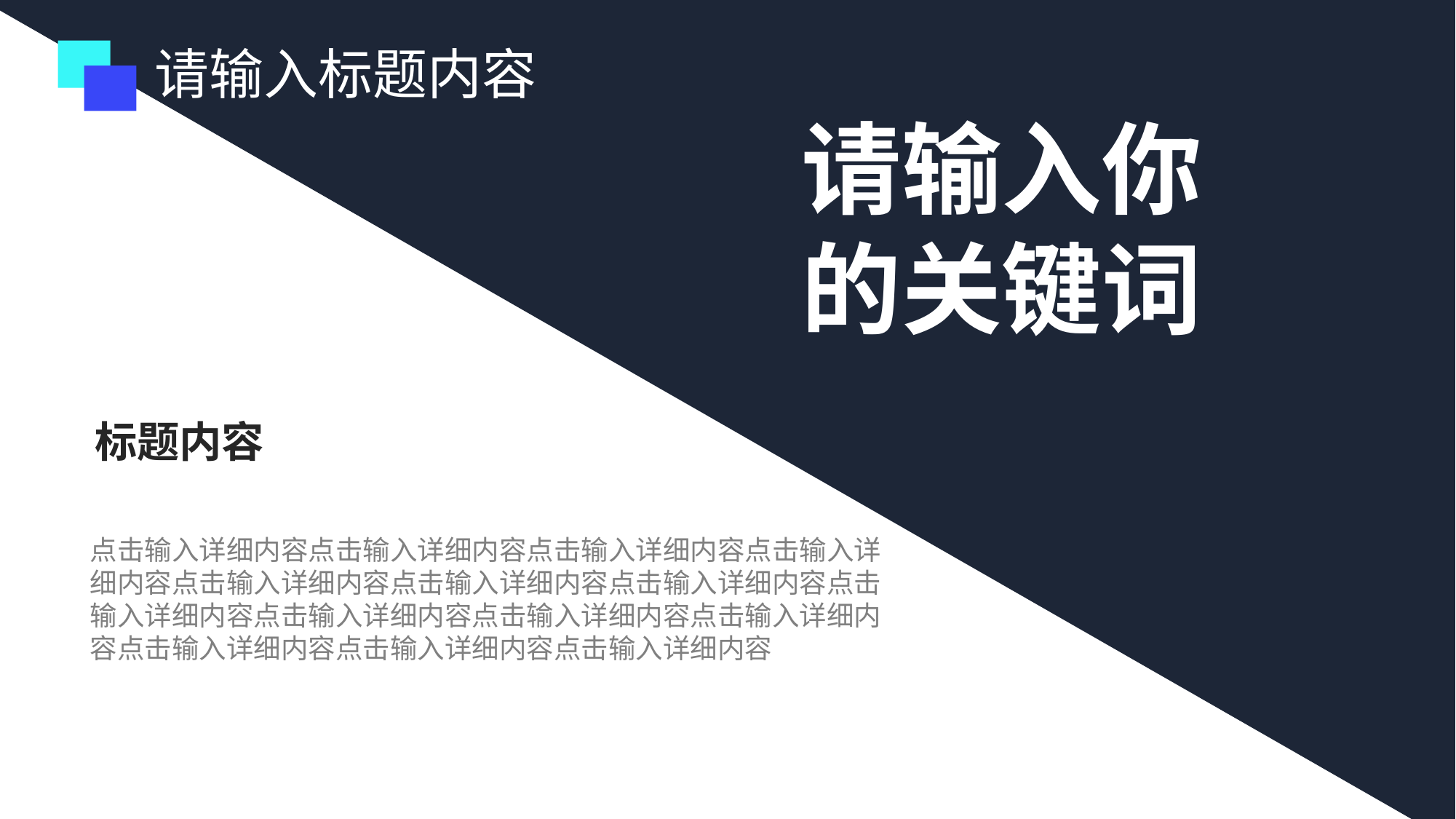

请输入标题内容

请输入你
的关键词
标题内容
点击输入详细内容点击输入详细内容点击输入详细内容点击输入详细内容点击输入详细内容点击输入详细内容点击输入详细内容点击输入详细内容点击输入详细内容点击输入详细内容点击输入详细内容点击输入详细内容点击输入详细内容点击输入详细内容